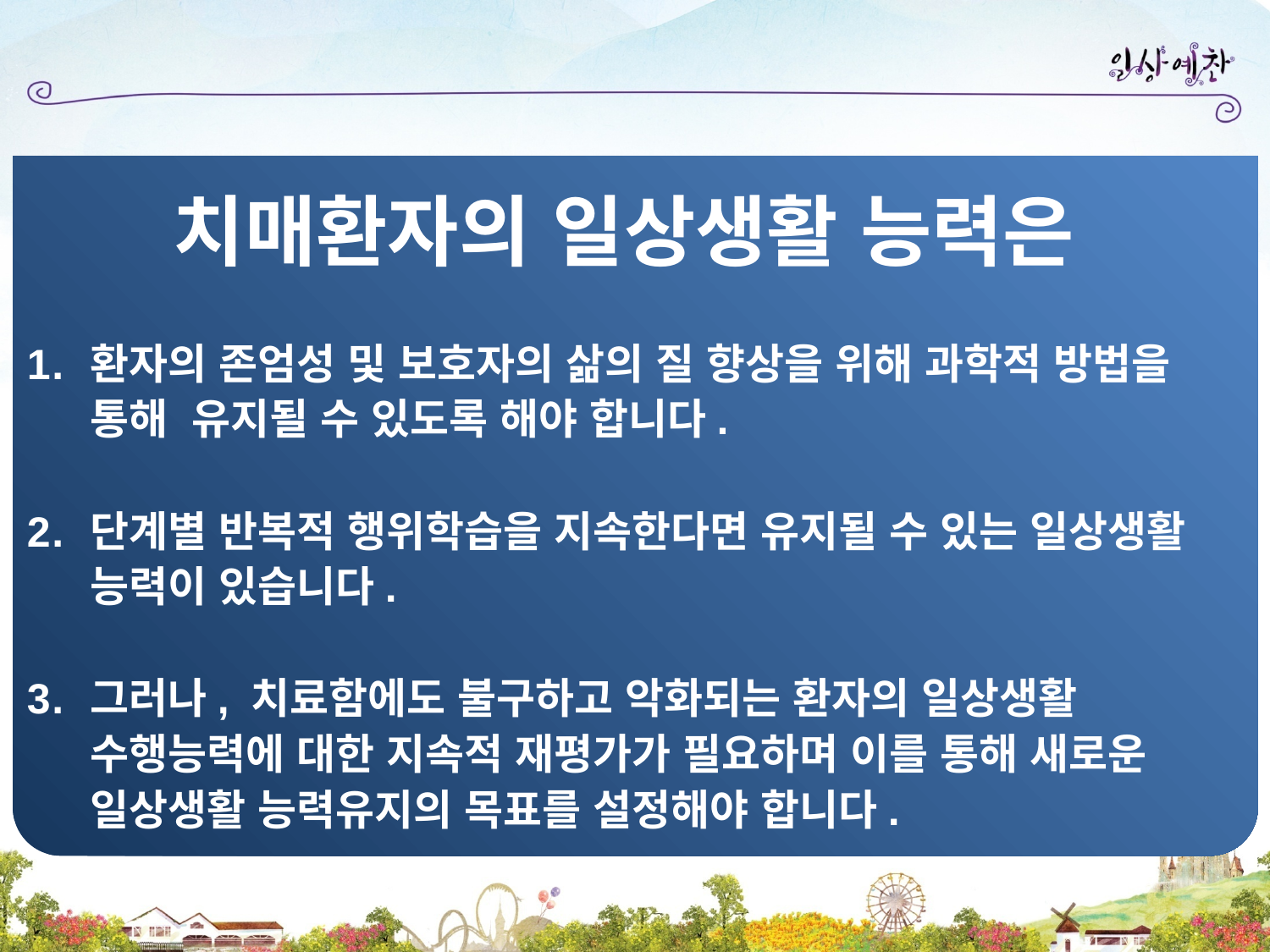

치매환자의 일상생활 능력은

환자의 존엄성 및 보호자의 삶의 질 향상을 위해 과학적 방법을 통해  유지될 수 있도록 해야 합니다.

단계별 반복적 행위학습을 지속한다면 유지될 수 있는 일상생활 능력이 있습니다.

그러나, 치료함에도 불구하고 악화되는 환자의 일상생활 수행능력에 대한 지속적 재평가가 필요하며 이를 통해 새로운 일상생활 능력유지의 목표를 설정해야 합니다.